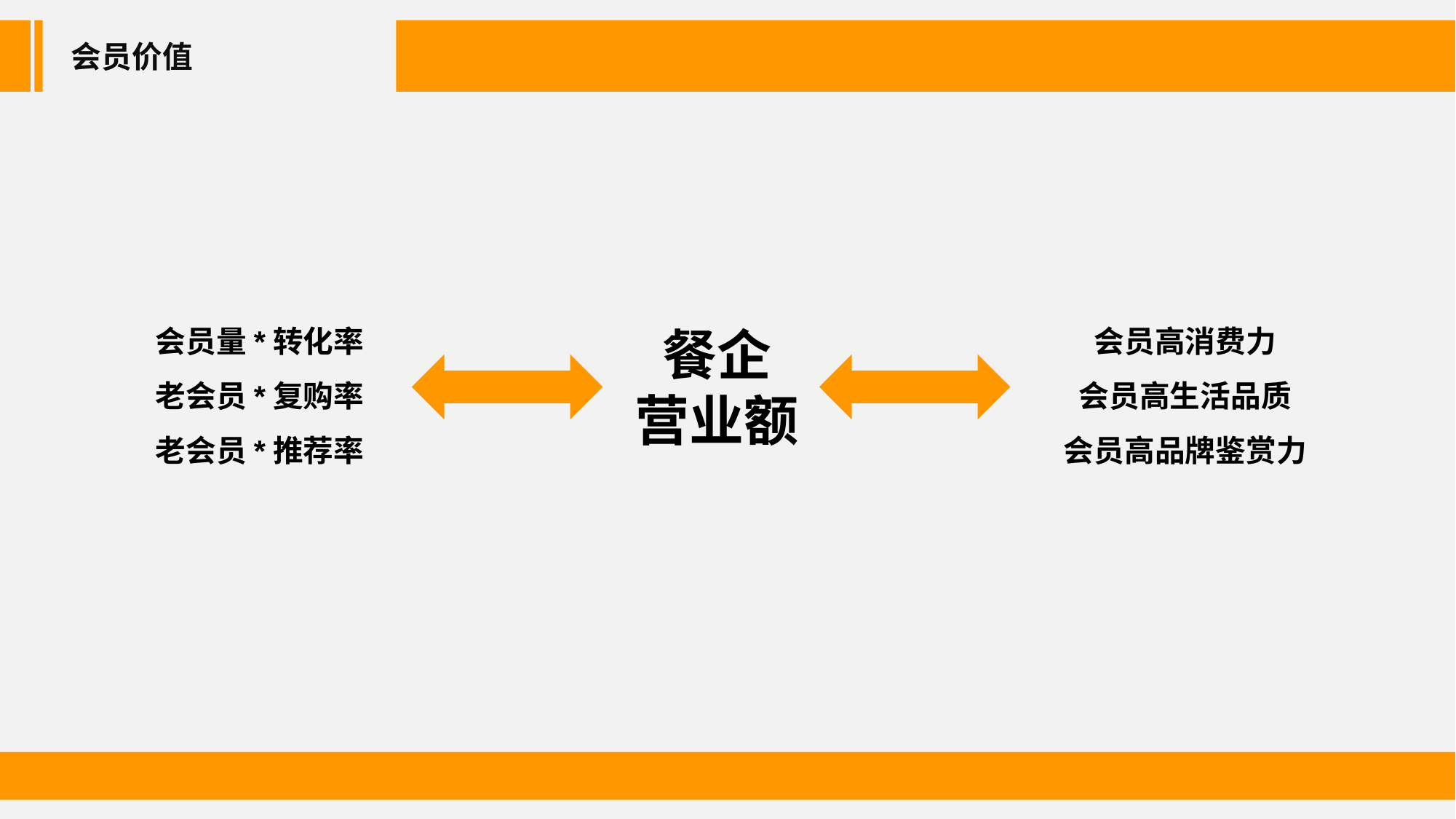

会员价值
会员量*转化率
老会员*复购率
老会员*推荐率
会员高消费力
会员高生活品质
会员高品牌鉴赏力
餐企
营业额